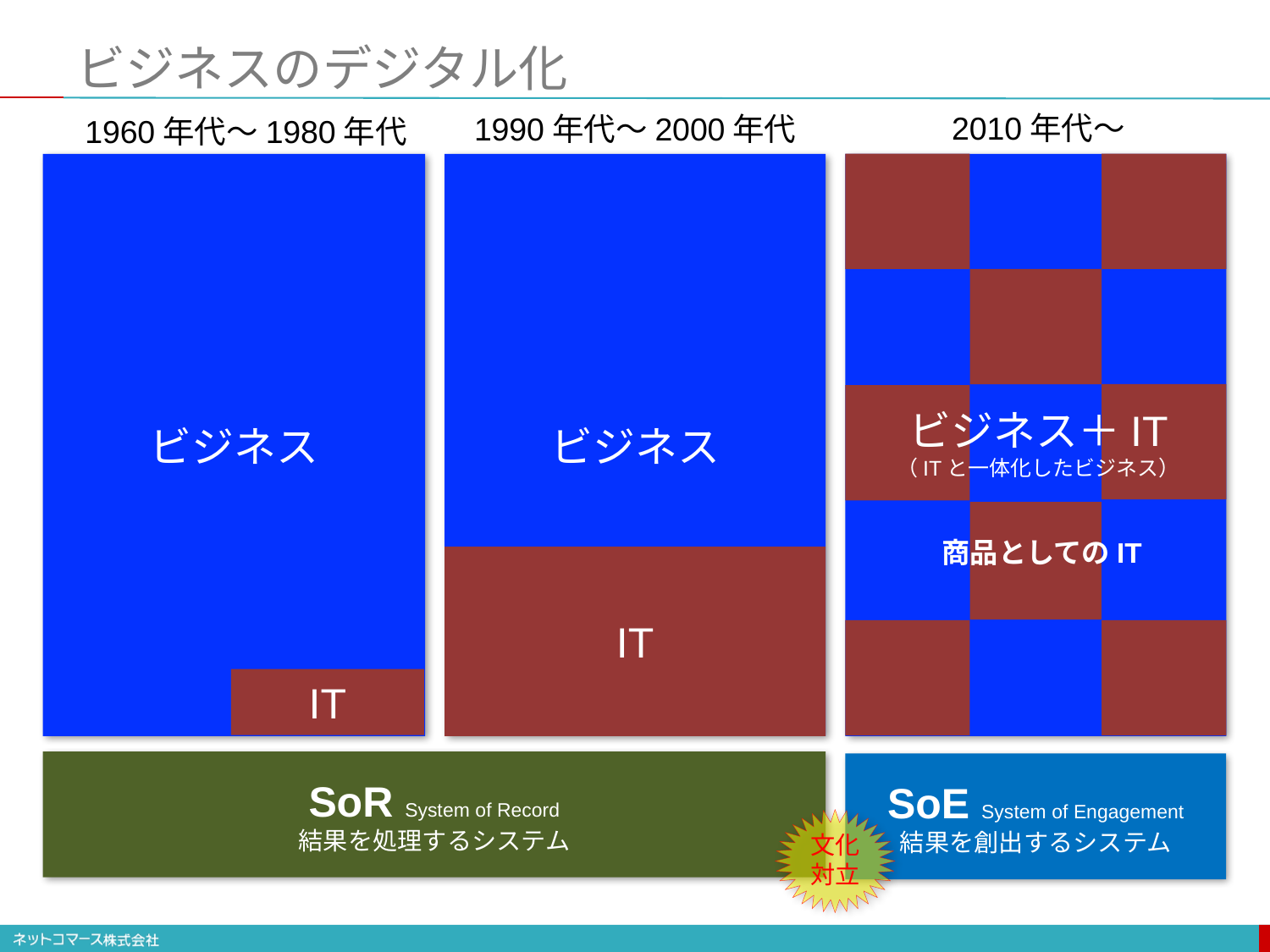

# ビジネスのデジタル化
2010年代〜
1990年代〜2000年代
1960年代〜1980年代

ビジネス
ビジネス

ビジネス＋IT
（ITと一体化したビジネス）

商品としてのIT
IT

IT
SoR System of Record
結果を処理するシステム
SoE System of Engagement
結果を創出するシステム

文化
対立